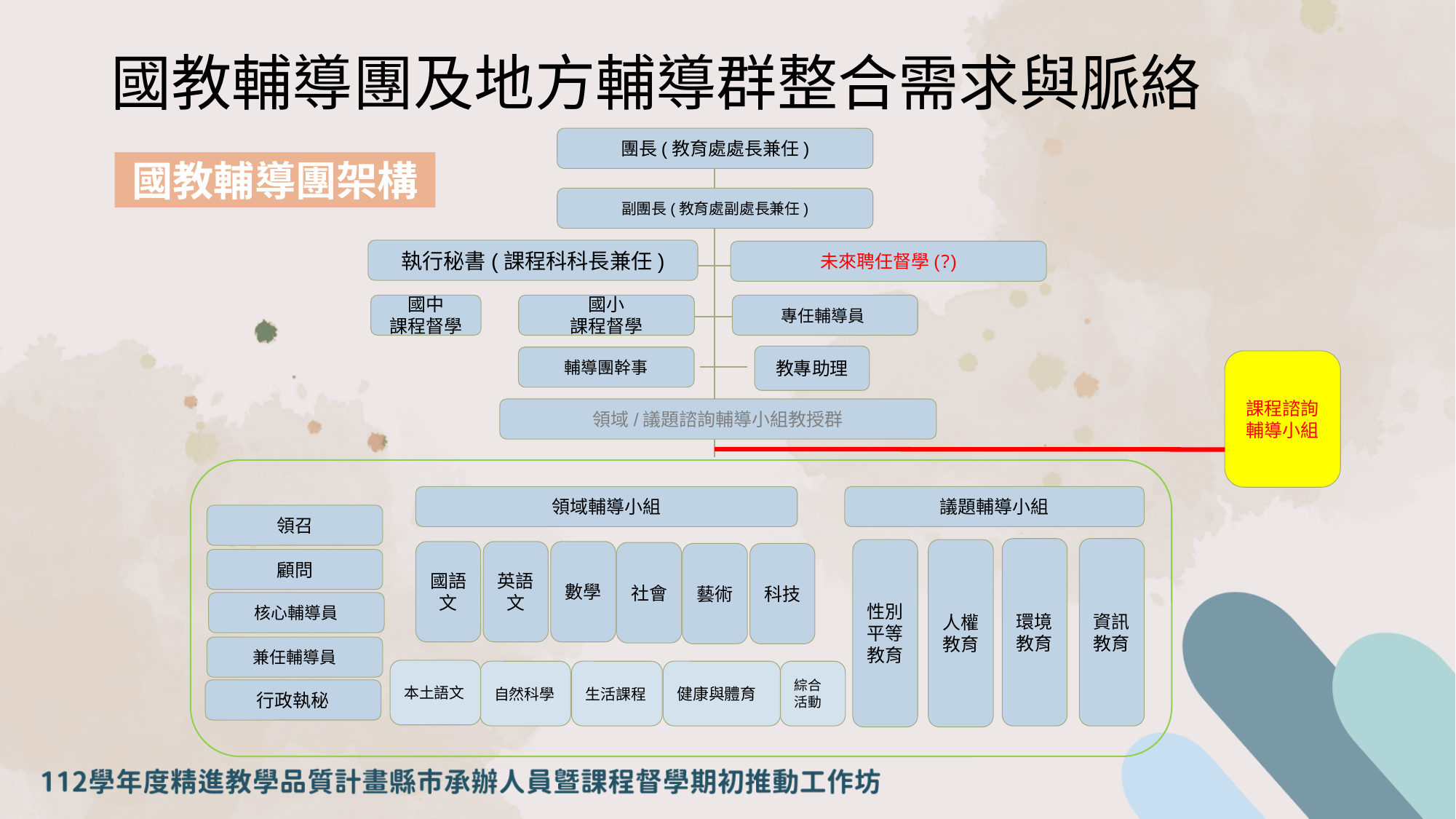

# 國教輔導團及地方輔導群整合需求與脈絡
團長(教育處處長兼任)
副團長(教育處副處長兼任)
執行秘書(課程科科長兼任)
未來聘任督學(?)
國小
課程督學
專任輔導員
輔導團幹事
領域輔導小組
國語文
英語文
數學
社會
藝術
科技
本土語文
生活課程
健康與體育
綜合
活動
自然科學
議題輔導小組
課程諮詢輔導小組
環境教育
資訊教育
性別平等教育
人權教育
領召
顧問
兼任輔導員
核心輔導員
行政執秘
領域/議題諮詢輔導小組教授群

國教輔導團架構
國中
課程督學
教專助理